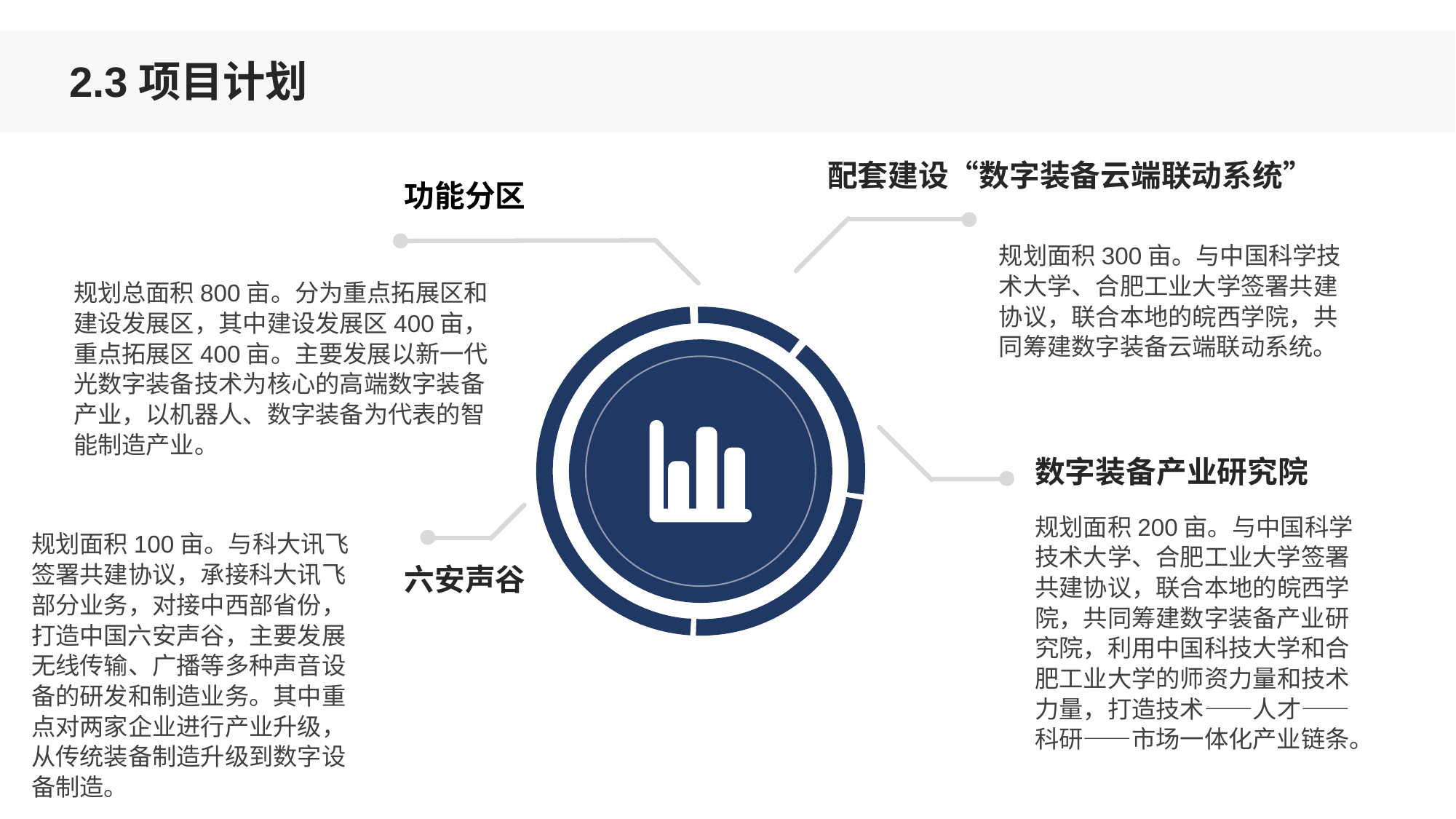

2.3项目计划
配套建设“数字装备云端联动系统”
功能分区

规划面积300亩。与中国科学技术大学、合肥工业大学签署共建协议，联合本地的皖西学院，共同筹建数字装备云端联动系统。
规划总面积800亩。分为重点拓展区和建设发展区，其中建设发展区400亩，重点拓展区400亩。主要发展以新一代光数字装备技术为核心的高端数字装备产业，以机器人、数字装备为代表的智能制造产业。

数字装备产业研究院

规划面积200亩。与中国科学技术大学、合肥工业大学签署共建协议，联合本地的皖西学院，共同筹建数字装备产业研究院，利用中国科技大学和合肥工业大学的师资力量和技术力量，打造技术——人才——科研——市场一体化产业链条。
规划面积100亩。与科大讯飞签署共建协议，承接科大讯飞部分业务，对接中西部省份，打造中国六安声谷，主要发展无线传输、广播等多种声音设备的研发和制造业务。其中重点对两家企业进行产业升级，从传统装备制造升级到数字设备制造。
六安声谷